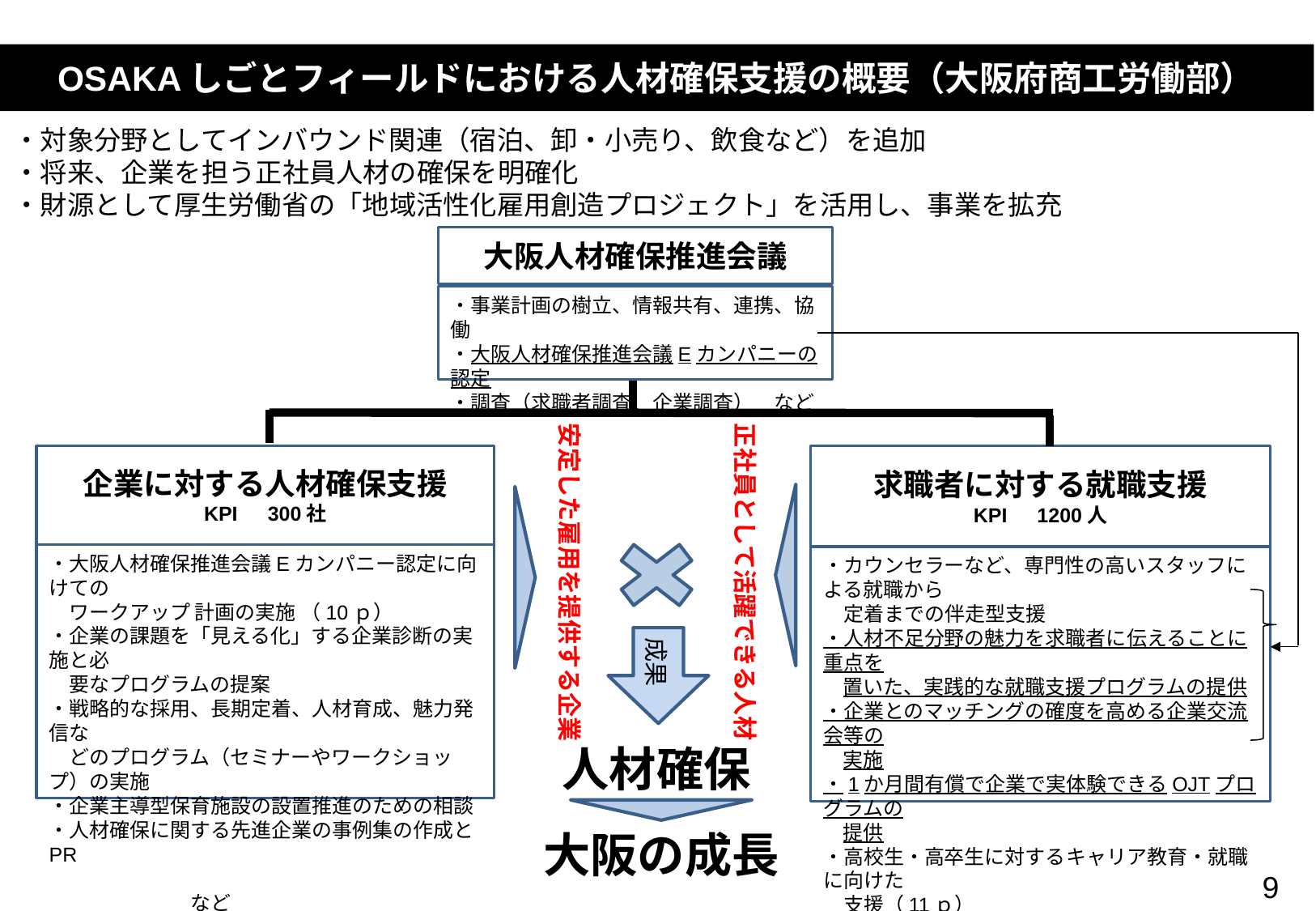

OSAKAしごとフィールドにおける人材確保支援の概要（大阪府商工労働部）
・対象分野としてインバウンド関連（宿泊、卸・小売り、飲食など）を追加
・将来、企業を担う正社員人材の確保を明確化
・財源として厚生労働省の「地域活性化雇用創造プロジェクト」を活用し、事業を拡充
大阪人材確保推進会議
・事業計画の樹立、情報共有、連携、協働
・大阪人材確保推進会議Eカンパニーの認定
・調査（求職者調査、企業調査）　など
安定した雇用を提供する企業
正社員として活躍できる人材
企業に対する人材確保支援
KPI　300社
・大阪人材確保推進会議Eカンパニー認定に向けての
　ワークアップ 計画の実施 （10ｐ）
・企業の課題を「見える化」する企業診断の実施と必
　要なプログラムの提案
・戦略的な採用、長期定着、人材育成、魅力発信な
　どのプログラム（セミナーやワークショップ）の実施
・企業主導型保育施設の設置推進のための相談
・人材確保に関する先進企業の事例集の作成とPR
　　　　　　　　　　　　　　　　　　　　　　　　　　　　など
求職者に対する就職支援
KPI　1200人
・カウンセラーなど、専門性の高いスタッフによる就職から
　定着までの伴走型支援
・人材不足分野の魅力を求職者に伝えることに重点を
　置いた、実践的な就職支援プログラムの提供
・企業とのマッチングの確度を高める企業交流会等の
　実施
・1か月間有償で企業で実体験できるOJTプログラムの
　提供
・高校生・高卒生に対するキャリア教育・就職に向けた
　支援（11ｐ）　　　　　　　　　　　　　　　　　　　など

成果
人材確保

大阪の成長
9